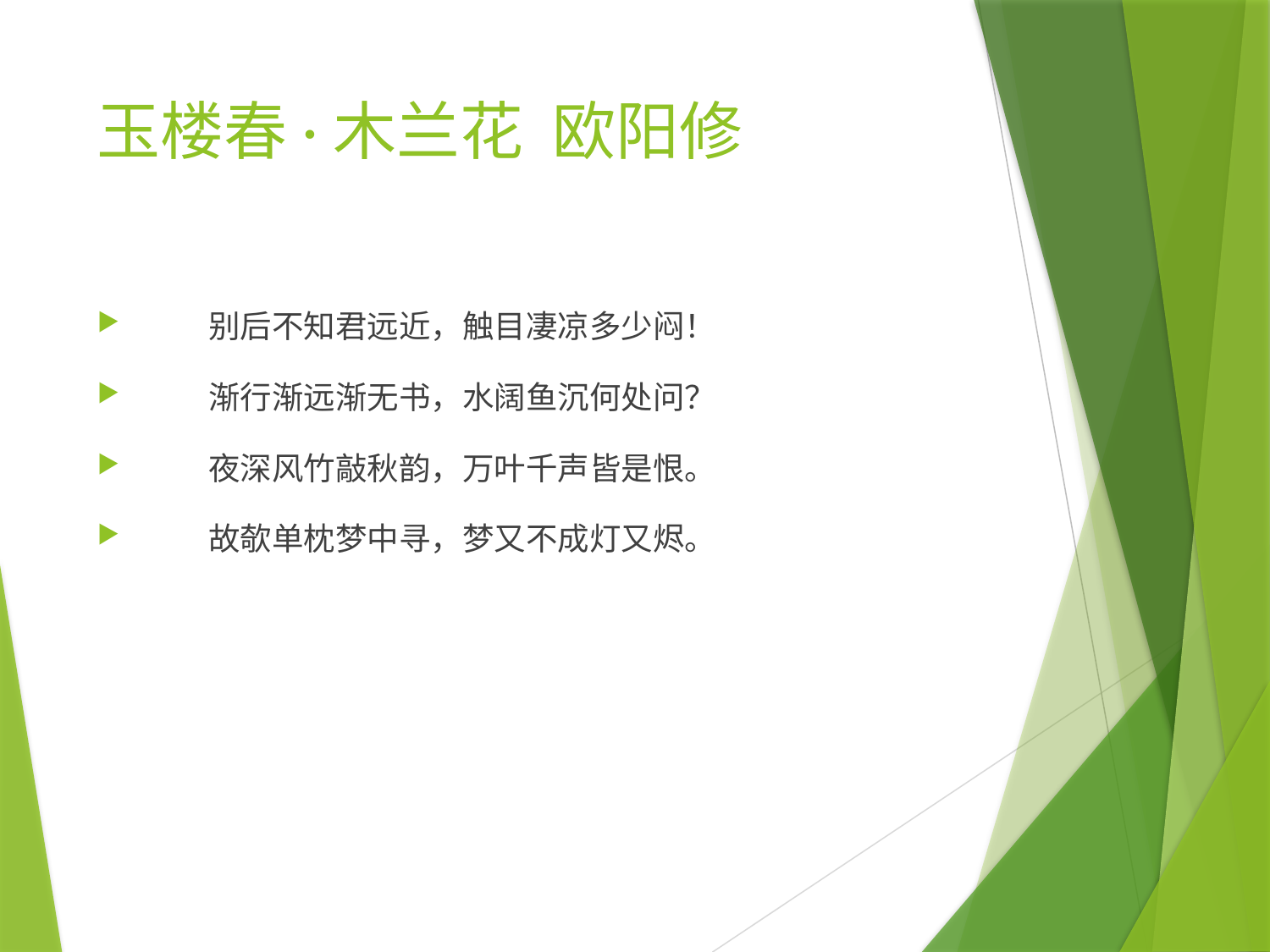

# 玉楼春·木兰花  欧阳修
　　别后不知君远近，触目凄凉多少闷！
　　渐行渐远渐无书，水阔鱼沉何处问？
　　夜深风竹敲秋韵，万叶千声皆是恨。
　　故欹单枕梦中寻，梦又不成灯又烬。